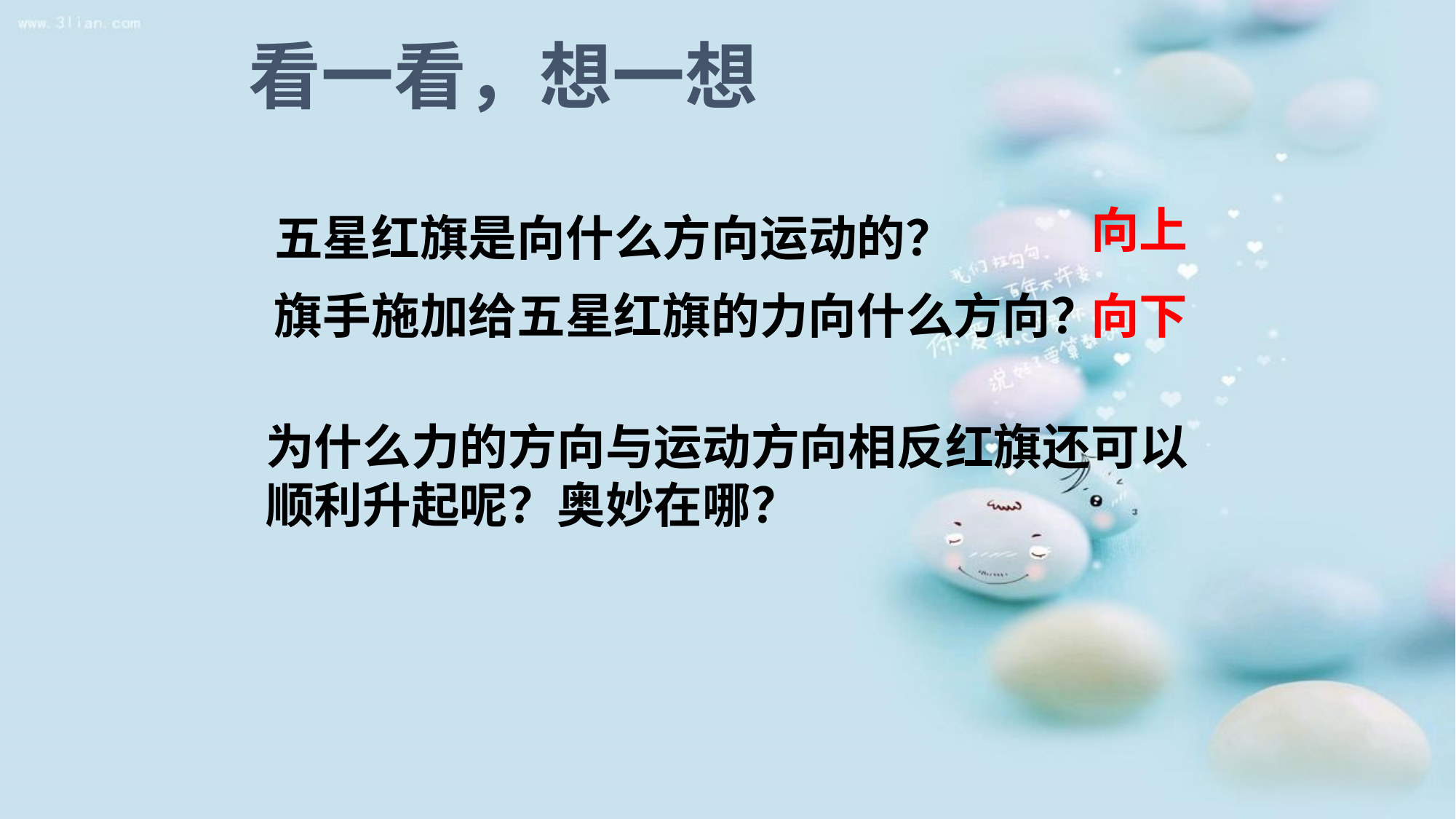

看一看，想一想
向上
五星红旗是向什么方向运动的？
向下
旗手施加给五星红旗的力向什么方向？
为什么力的方向与运动方向相反红旗还可以顺利升起呢？奥妙在哪？